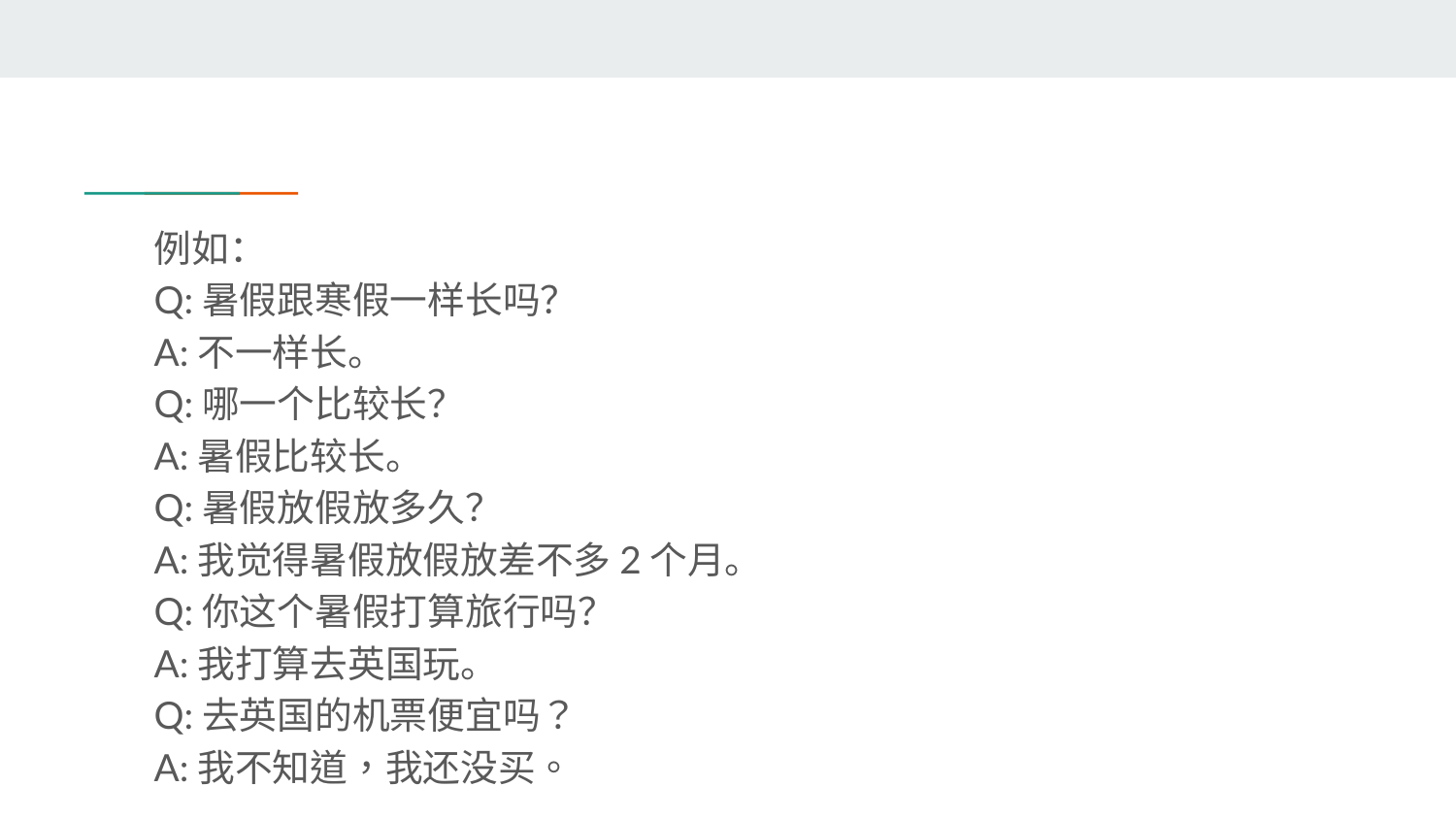

例如：
Q:暑假跟寒假一样长吗？
A:不一样长。
Q:哪一个比较长？
A:暑假比较长。
Q:暑假放假放多久？
A:我觉得暑假放假放差不多2个月。
Q:你这个暑假打算旅行吗？
A:我打算去英国玩。
Q:去英国的机票便宜吗？
A:我不知道，我还没买。
#